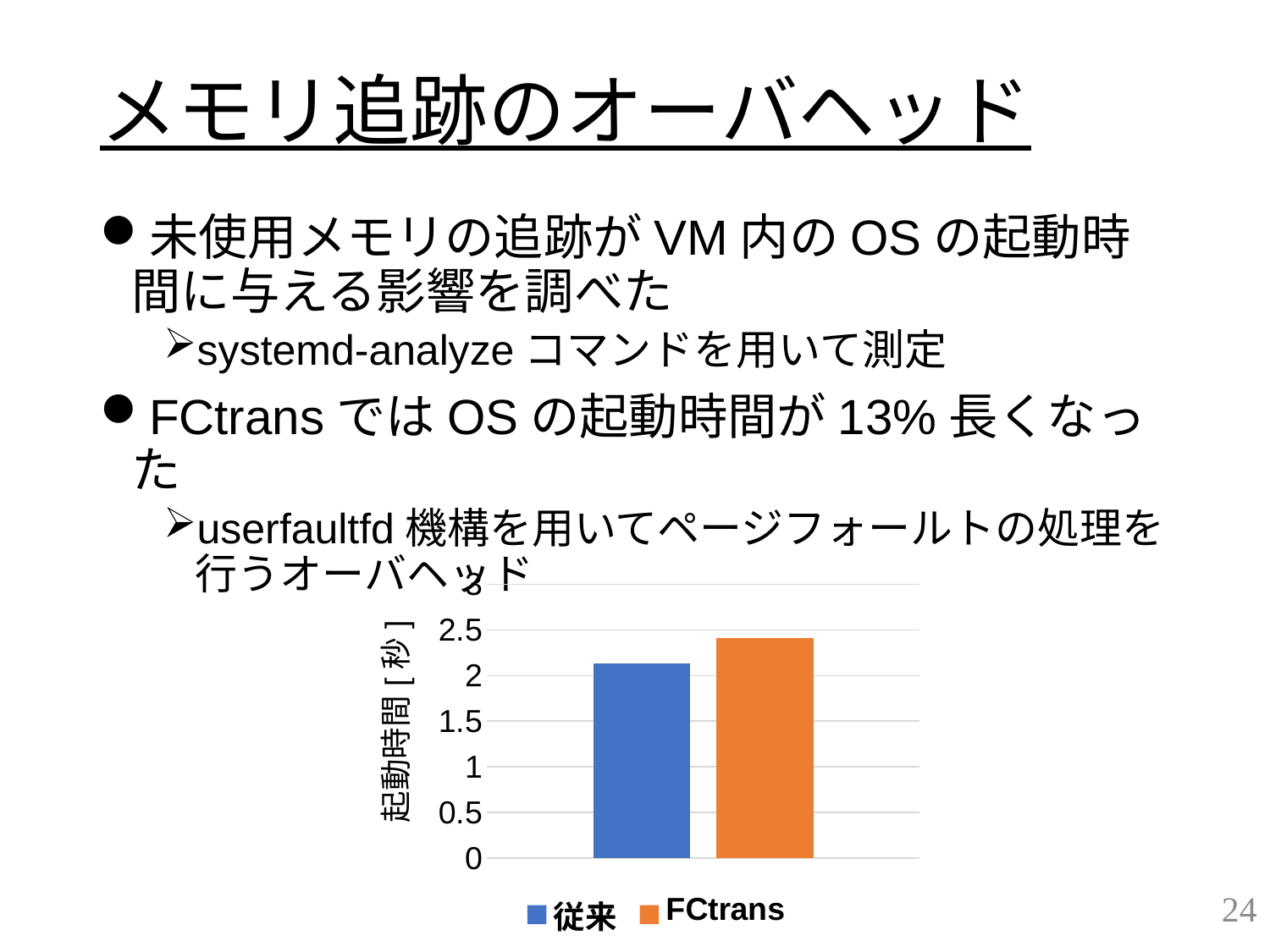

# メモリ追跡のオーバヘッド
未使用メモリの追跡がVM内のOSの起動時間に与える影響を調べた
systemd-analyzeコマンドを用いて測定
FCtransではOSの起動時間が13%長くなった
userfaultfd機構を用いてページフォールトの処理を行うオーバヘッド

### Chart

| Category | 従来 | FCtrans |
|---|---|---|
24